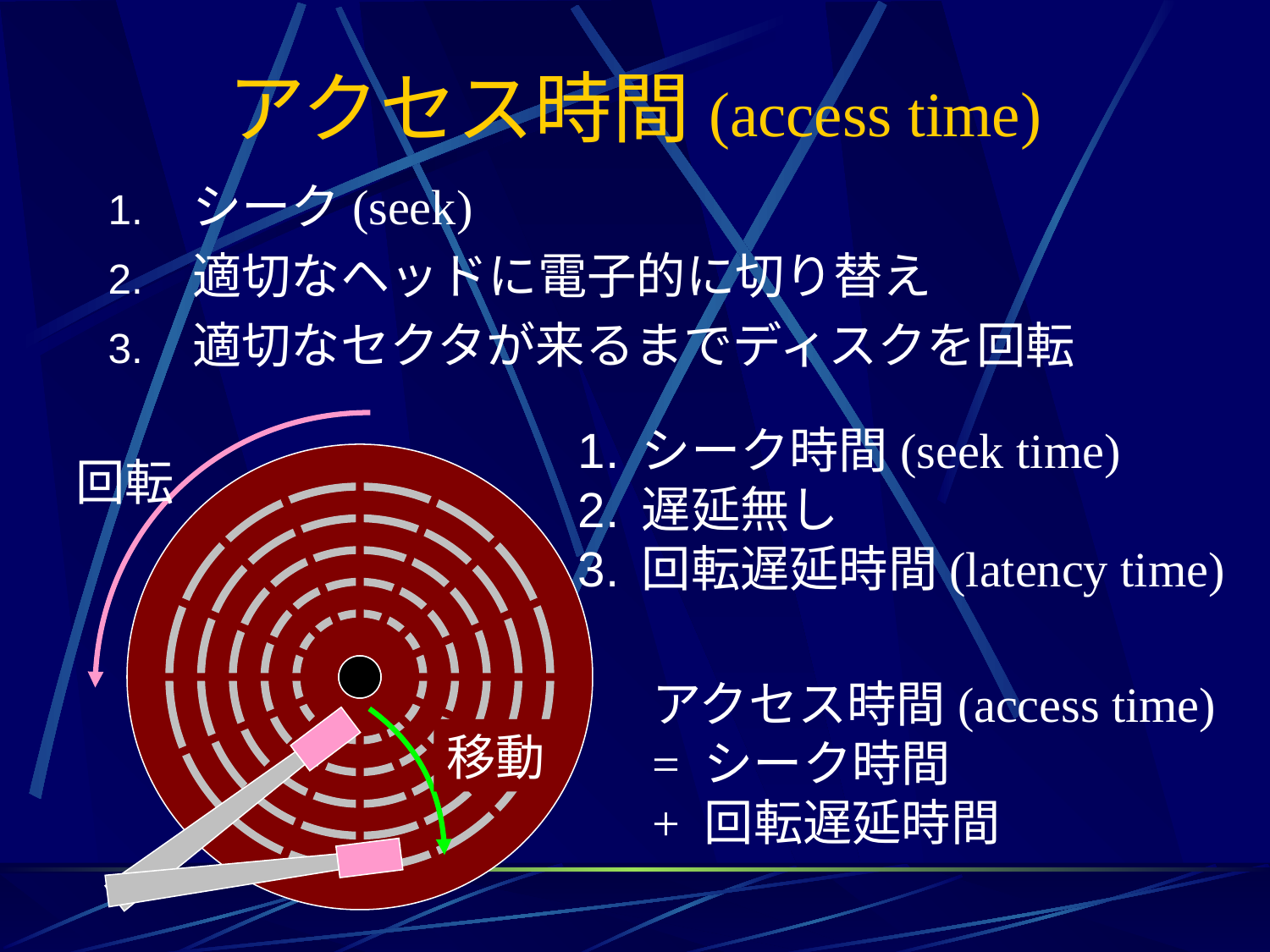

# アクセス時間(access time)
シーク(seek)
適切なヘッドに電子的に切り替え
適切なセクタが来るまでディスクを回転

回転
シーク時間(seek time)
遅延無し
回転遅延時間(latency time)

アクセス時間(access time)
= シーク時間
+ 回転遅延時間

移動